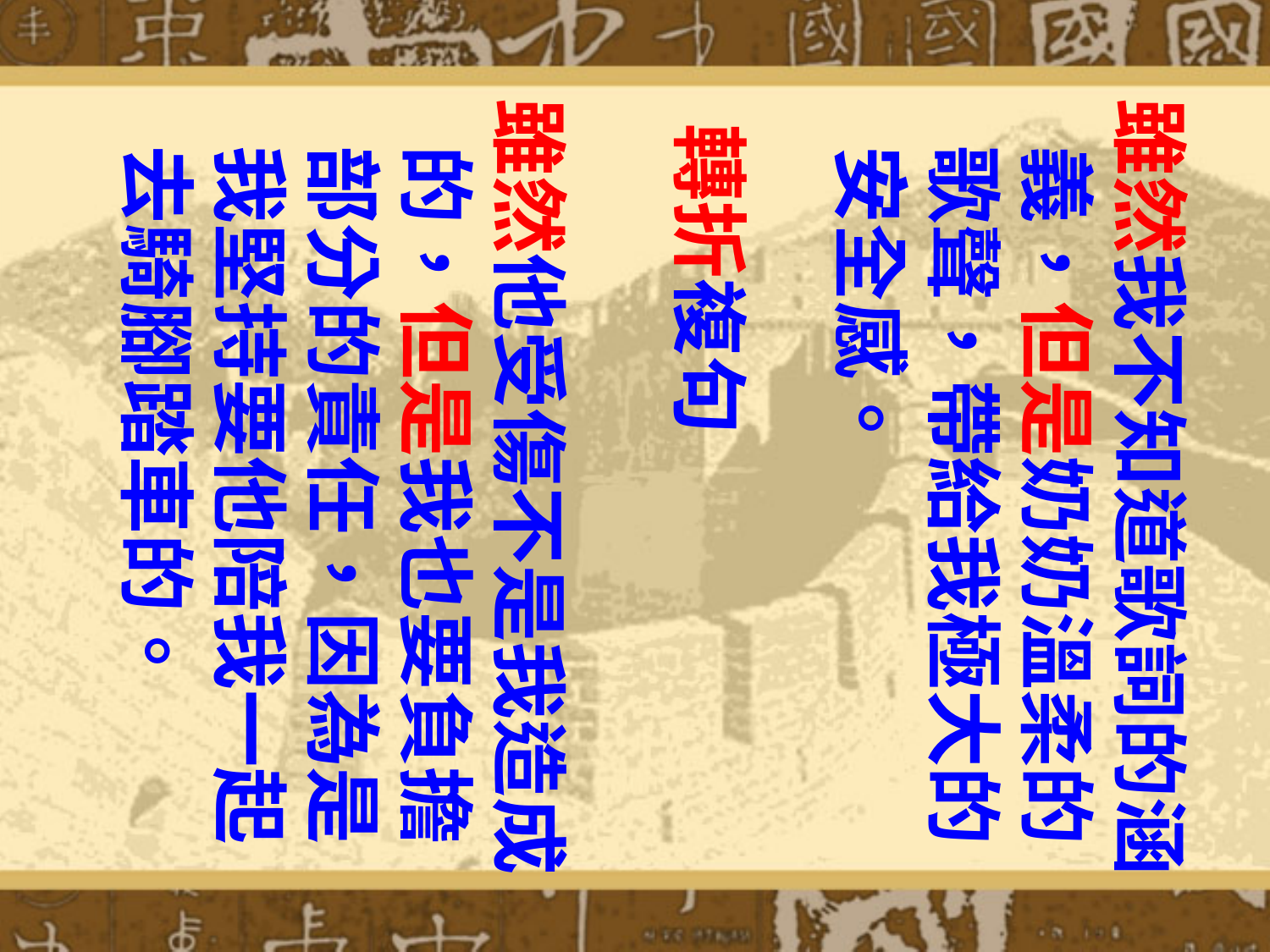

雖然他受傷不是我造成的，但是我也要負擔部分的責任，因為是我堅持要他陪我一起去騎腳踏車的。
雖然我不知道歌詞的涵義，但是奶奶溫柔的歌聲，帶給我極大的安全感。
轉折複句